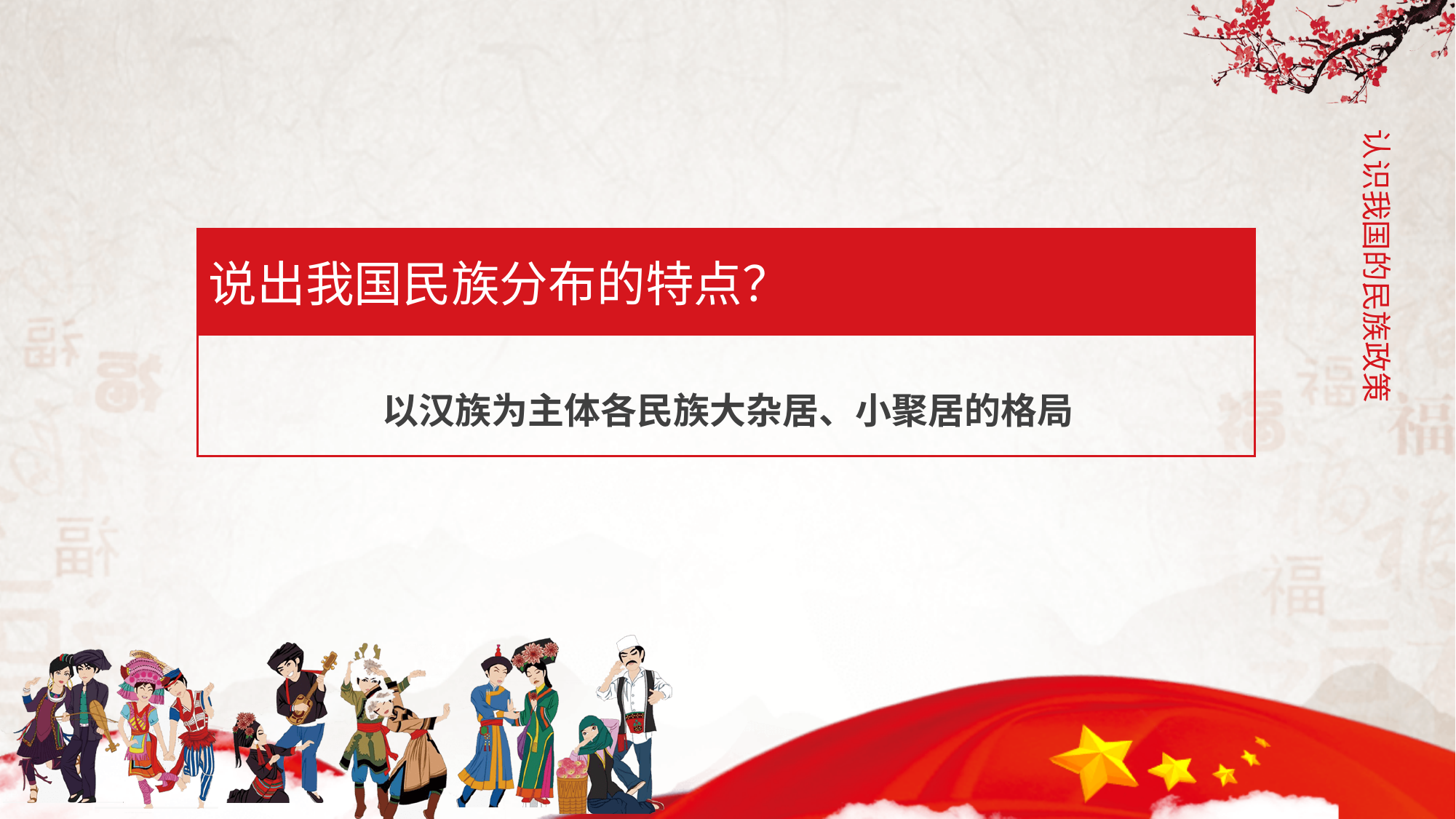

认识我国的民族政策
说出我国民族分布的特点？

以汉族为主体各民族大杂居、小聚居的格局
行业PPT模板http://www.1ppt.com/hangye/